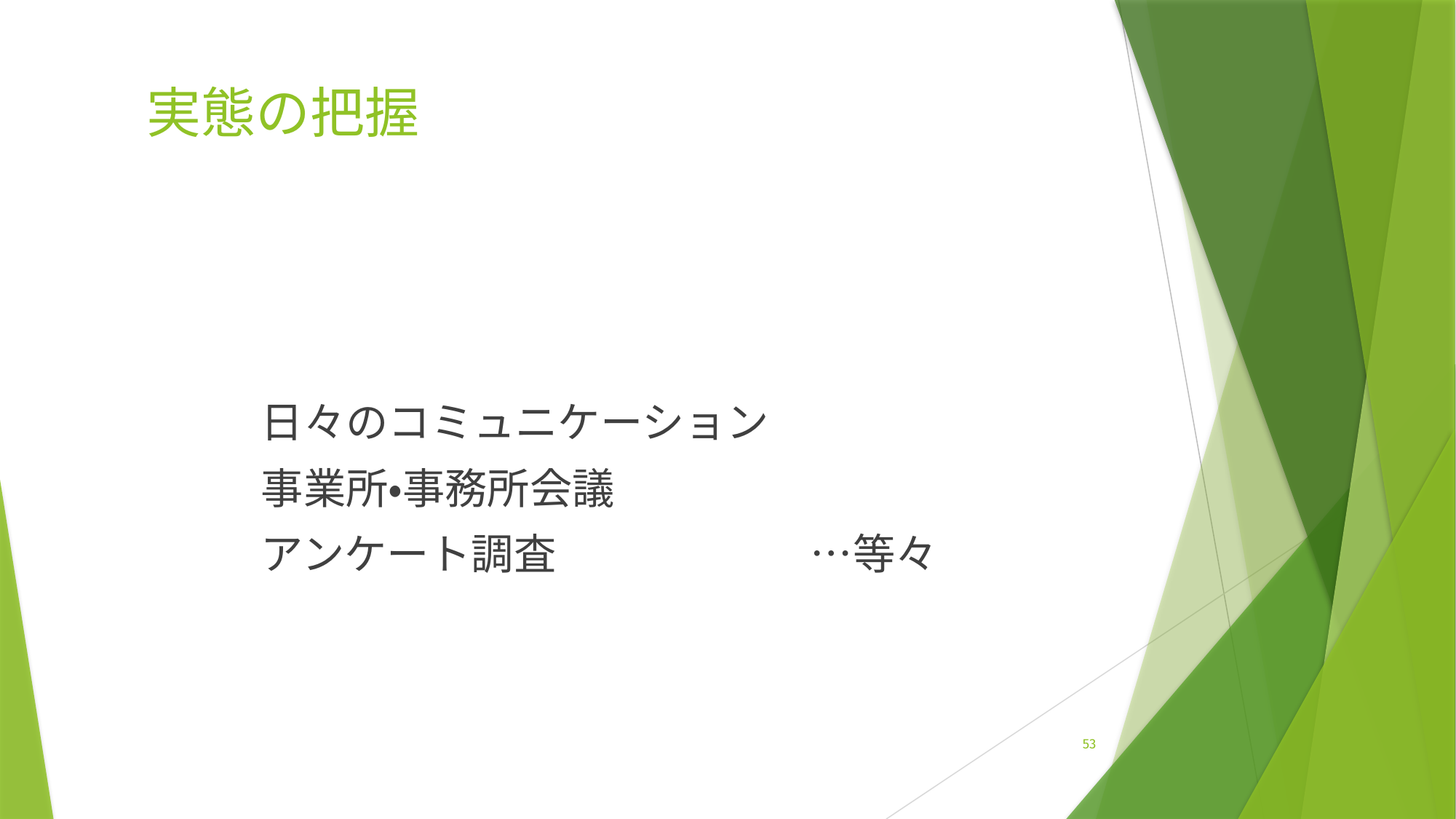

# 実態の把握

　　　　日々のコミュニケーション
　　　　事業所・事務所会議
　　　　アンケート調査　　　　　　…等々

53